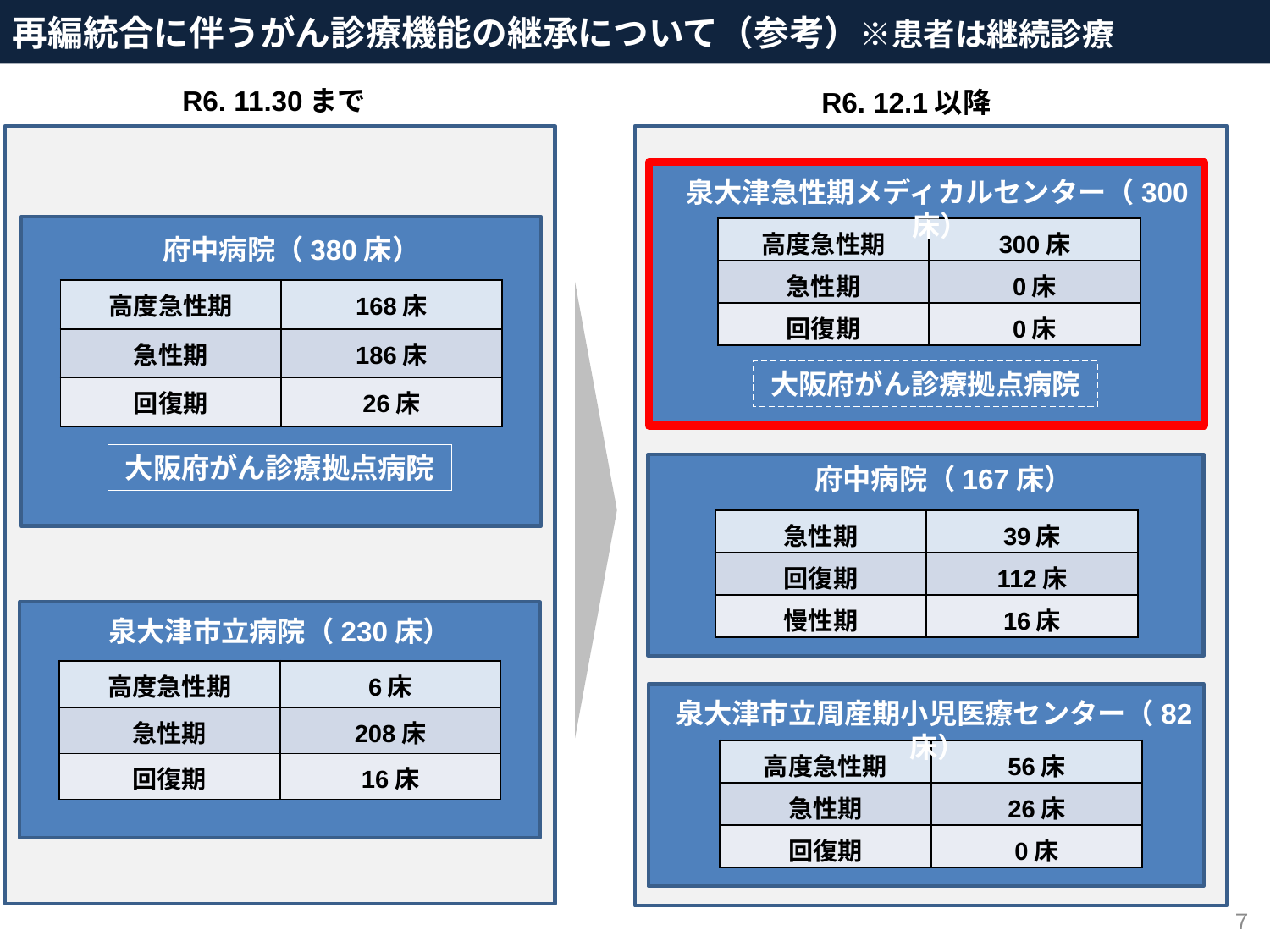

再編統合に伴うがん診療機能の継承について（参考）※患者は継続診療
R6. 11.30まで
R6. 12.1以降

泉大津急性期メディカルセンター（300床）

| 高度急性期 | 300床 |
| --- | --- |
| 急性期 | 0床 |
| 回復期 | 0床 |
府中病院（380床）
| 高度急性期 | 168床 |
| --- | --- |
| 急性期 | 186床 |
| 回復期 | 26床 |
大阪府がん診療拠点病院
大阪府がん診療拠点病院

府中病院（167床）

| 急性期 | 39床 |
| --- | --- |
| 回復期 | 112床 |
| 慢性期 | 16床 |

泉大津市立病院（230床）
| 高度急性期 | 6床 |
| --- | --- |
| 急性期 | 208床 |
| 回復期 | 16床 |

泉大津市立周産期小児医療センター（82床）
| 高度急性期 | 56床 |
| --- | --- |
| 急性期 | 26床 |
| 回復期 | 0床 |
７